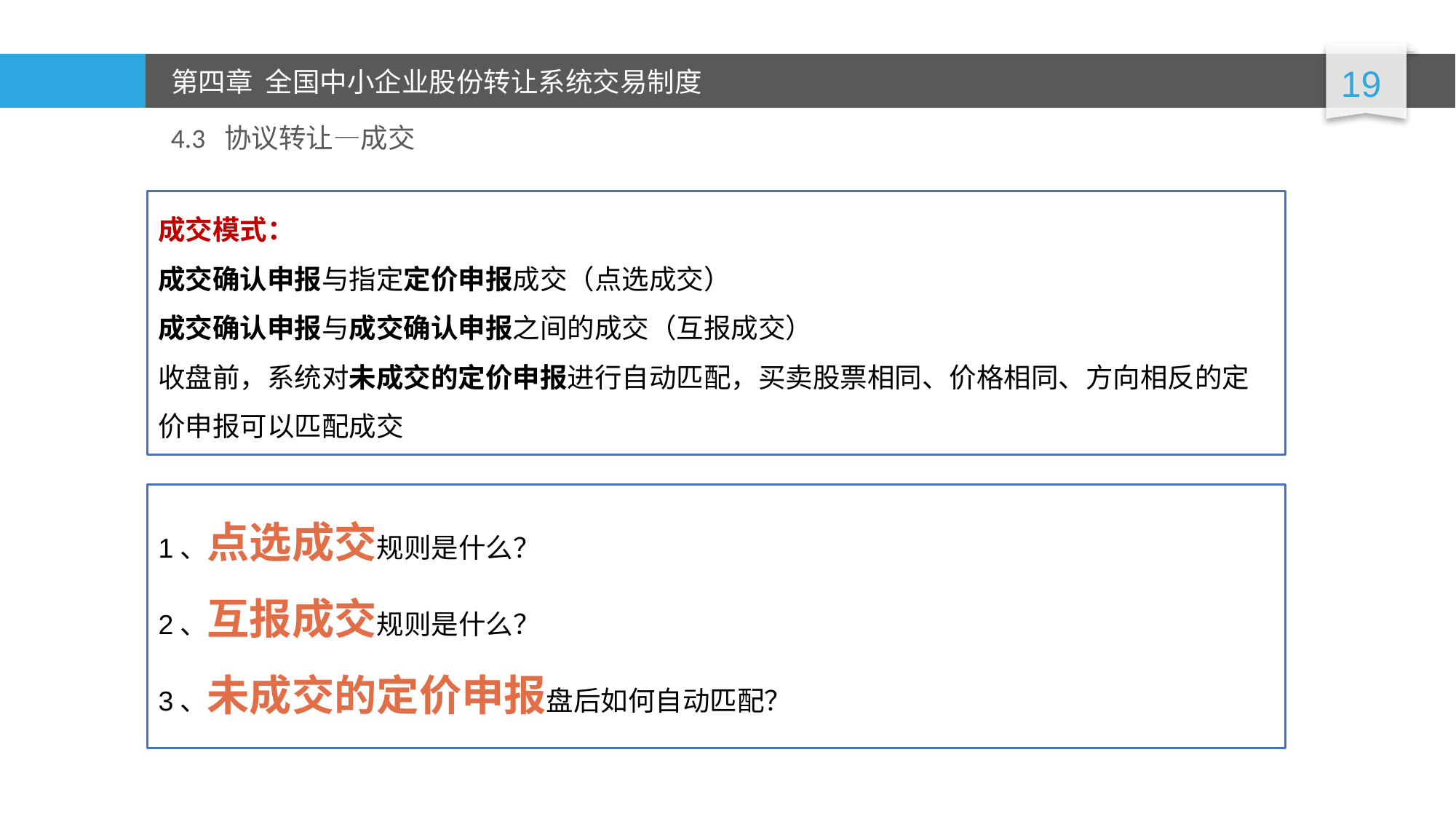

4.3  协议转让—成交
成交模式：
成交确认申报与指定定价申报成交（点选成交）
成交确认申报与成交确认申报之间的成交（互报成交）
收盘前，系统对未成交的定价申报进行自动匹配，买卖股票相同、价格相同、方向相反的定价申报可以匹配成交
1、点选成交规则是什么？
2、互报成交规则是什么？
3、未成交的定价申报盘后如何自动匹配？